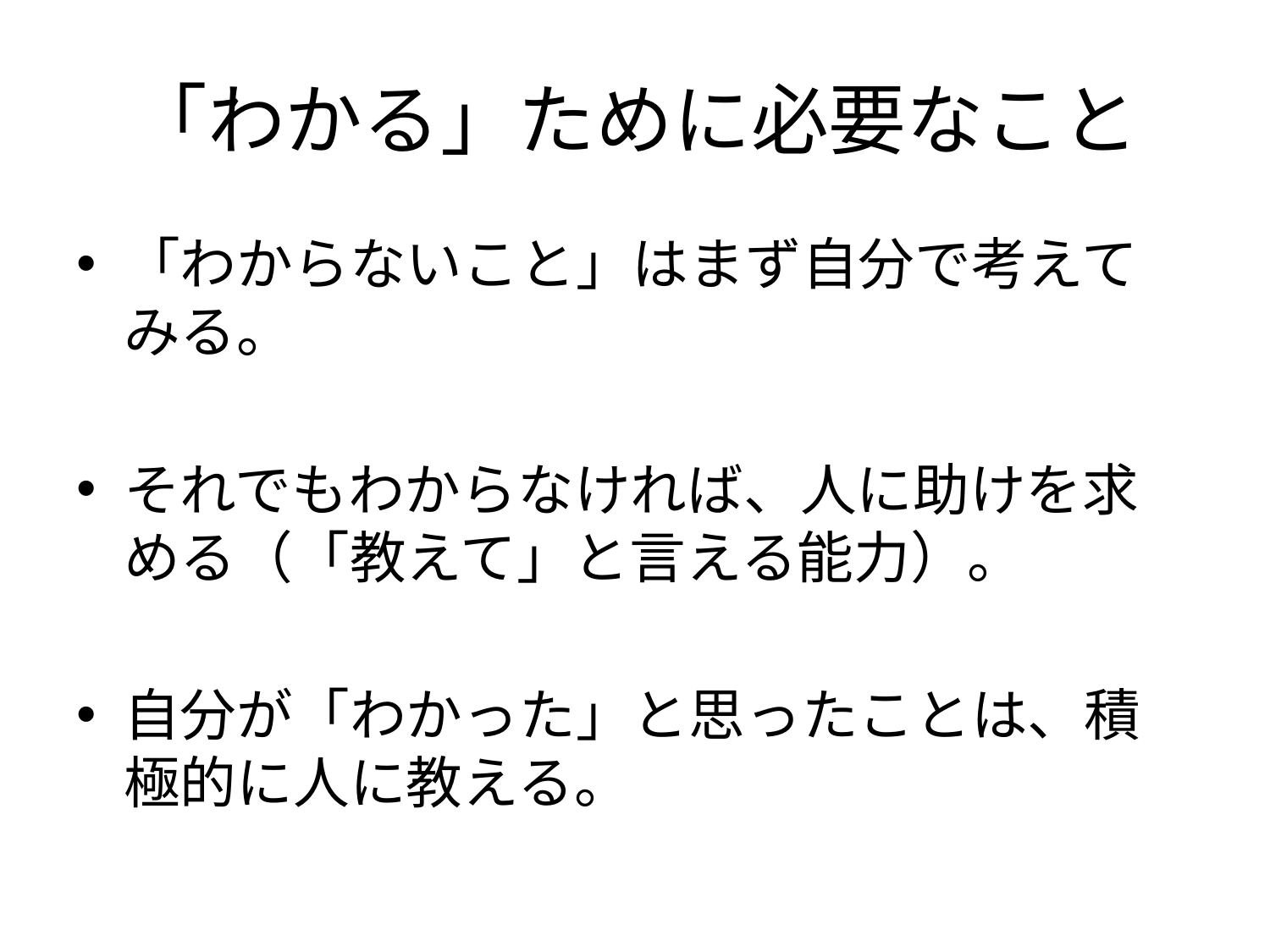

# 「わかる」ために必要なこと
「わからないこと」はまず自分で考えてみる。

それでもわからなければ、人に助けを求める（「教えて」と言える能力）。

自分が「わかった」と思ったことは、積極的に人に教える。